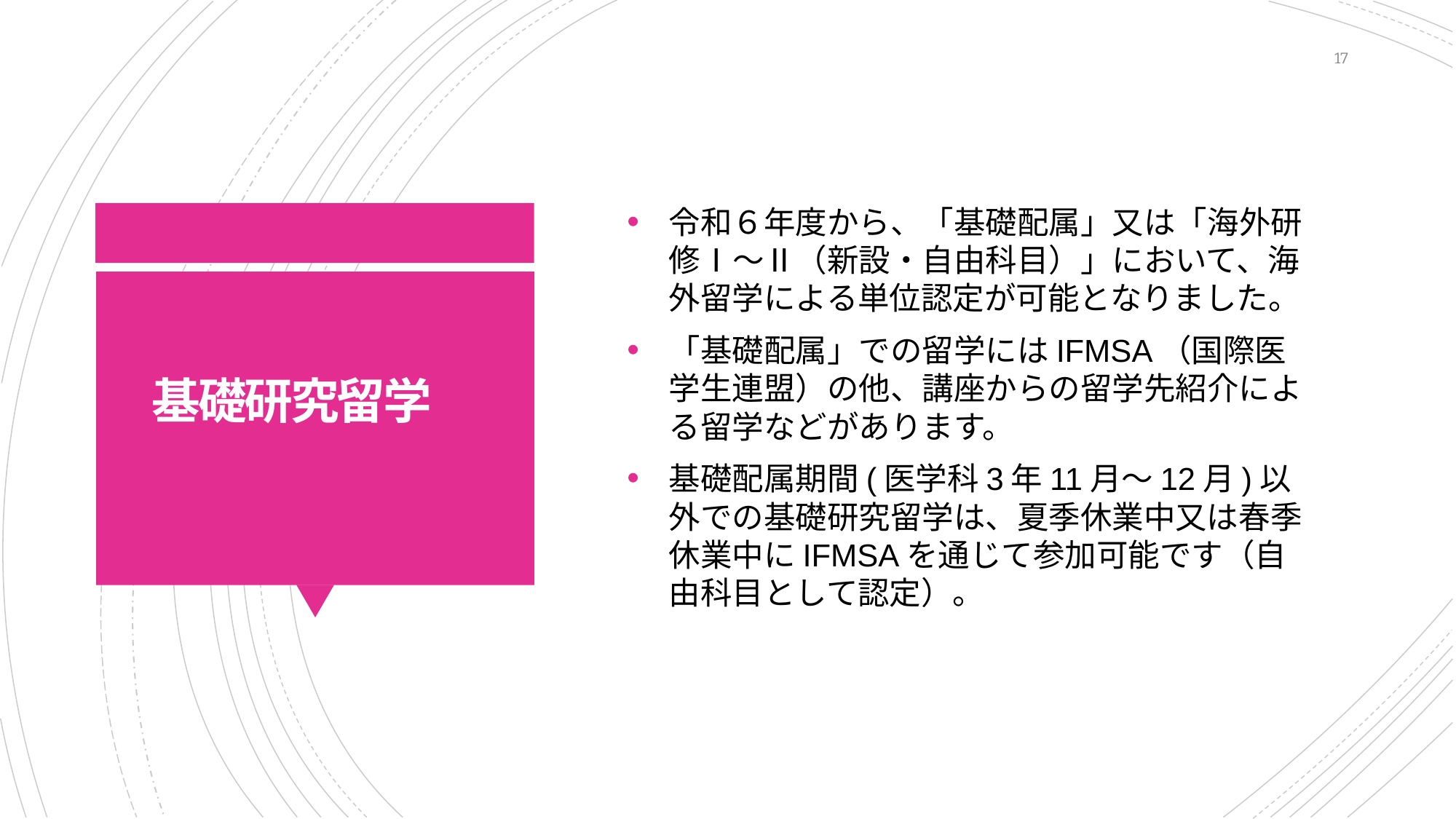

17
令和６年度から、「基礎配属」又は「海外研修Ⅰ～Ⅱ（新設・自由科目）」において、海外留学による単位認定が可能となりました。
「基礎配属」での留学にはIFMSA（国際医学生連盟）の他、講座からの留学先紹介による留学などがあります。
基礎配属期間(医学科3年11月～12月)以外での基礎研究留学は、夏季休業中又は春季休業中にIFMSAを通じて参加可能です（自由科目として認定）。
# 基礎研究留学